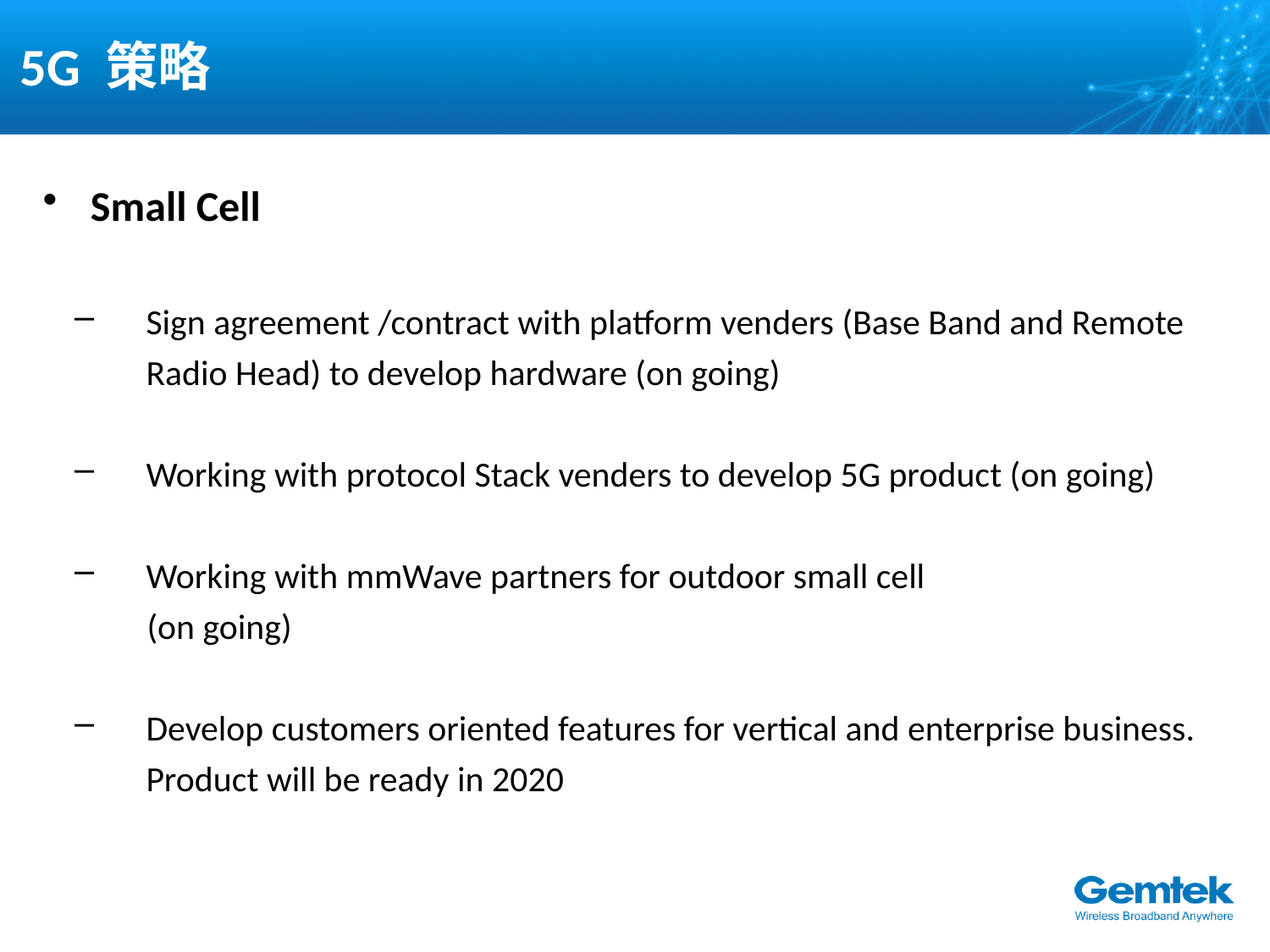

# 5G 策略
Small Cell

Sign agreement /contract with platform venders (Base Band and Remote Radio Head) to develop hardware (on going)

Working with protocol Stack venders to develop 5G product (on going)

Working with mmWave partners for outdoor small cell
         (on going)

Develop customers oriented features for vertical and enterprise business. Product will be ready in 2020

15